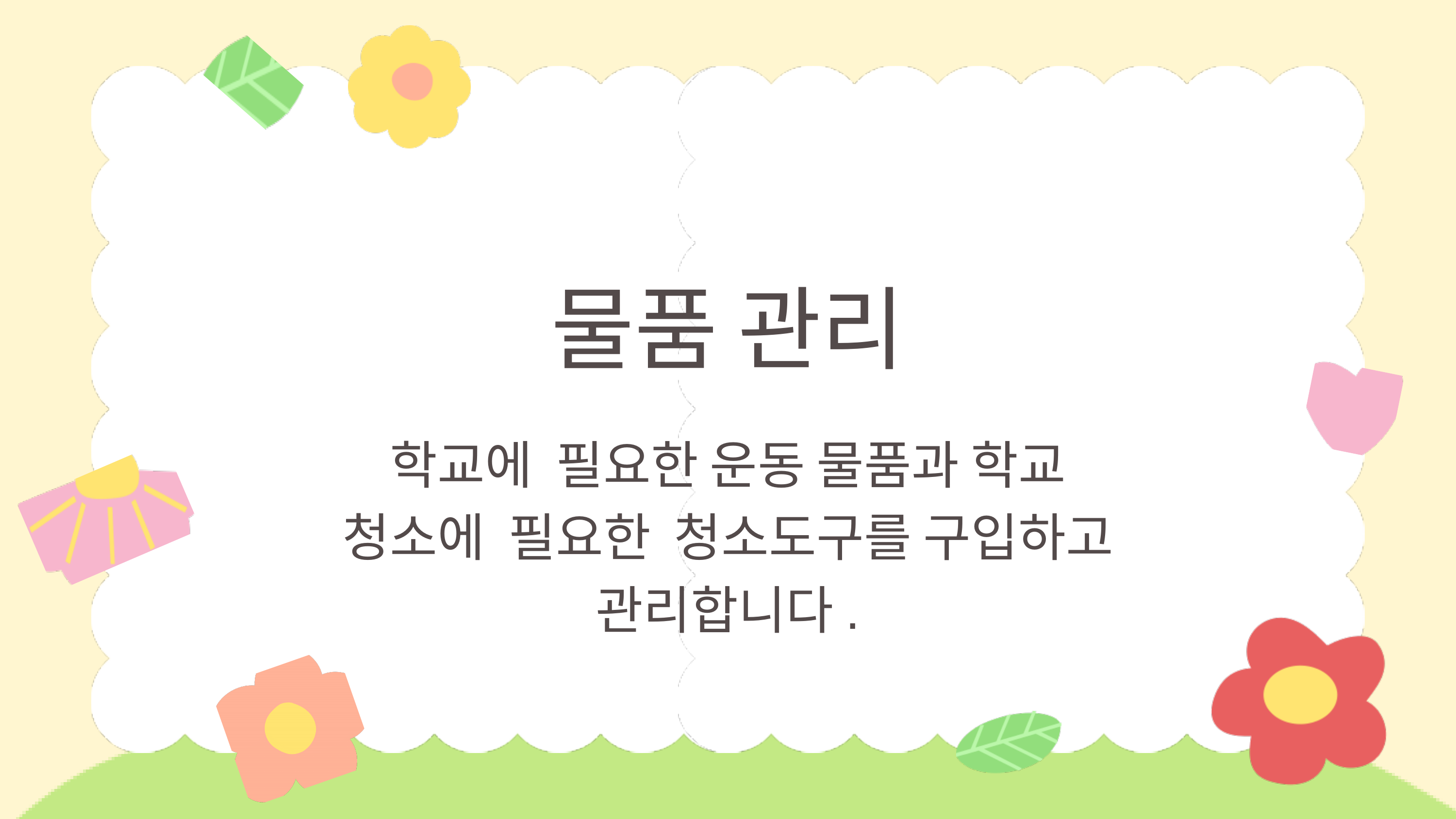

물품 관리

학교에  필요한 운동 물품과 학교 청소에  필요한  청소도구를 구입하고 관리합니다.